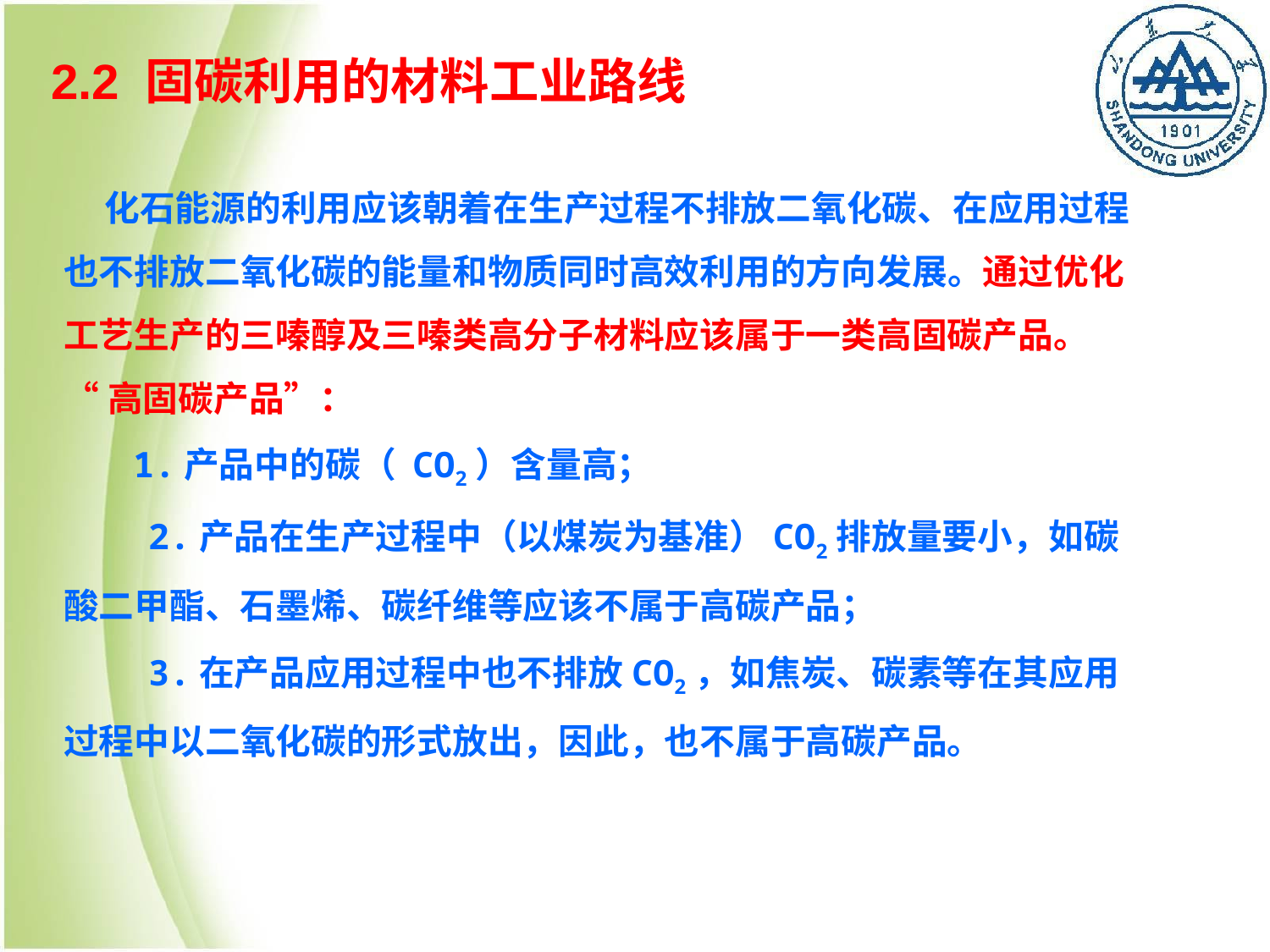

# 2.2 固碳利用的材料工业路线
    化石能源的利用应该朝着在生产过程不排放二氧化碳、在应用过程也不排放二氧化碳的能量和物质同时高效利用的方向发展。通过优化工艺生产的三嗪醇及三嗪类高分子材料应该属于一类高固碳产品。
“高固碳产品”：
       1.产品中的碳（ CO2）含量高；
    2.产品在生产过程中（以煤炭为基准）CO2排放量要小，如碳酸二甲酯、石墨烯、碳纤维等应该不属于高碳产品；
    3.在产品应用过程中也不排放CO2，如焦炭、碳素等在其应用过程中以二氧化碳的形式放出，因此，也不属于高碳产品。